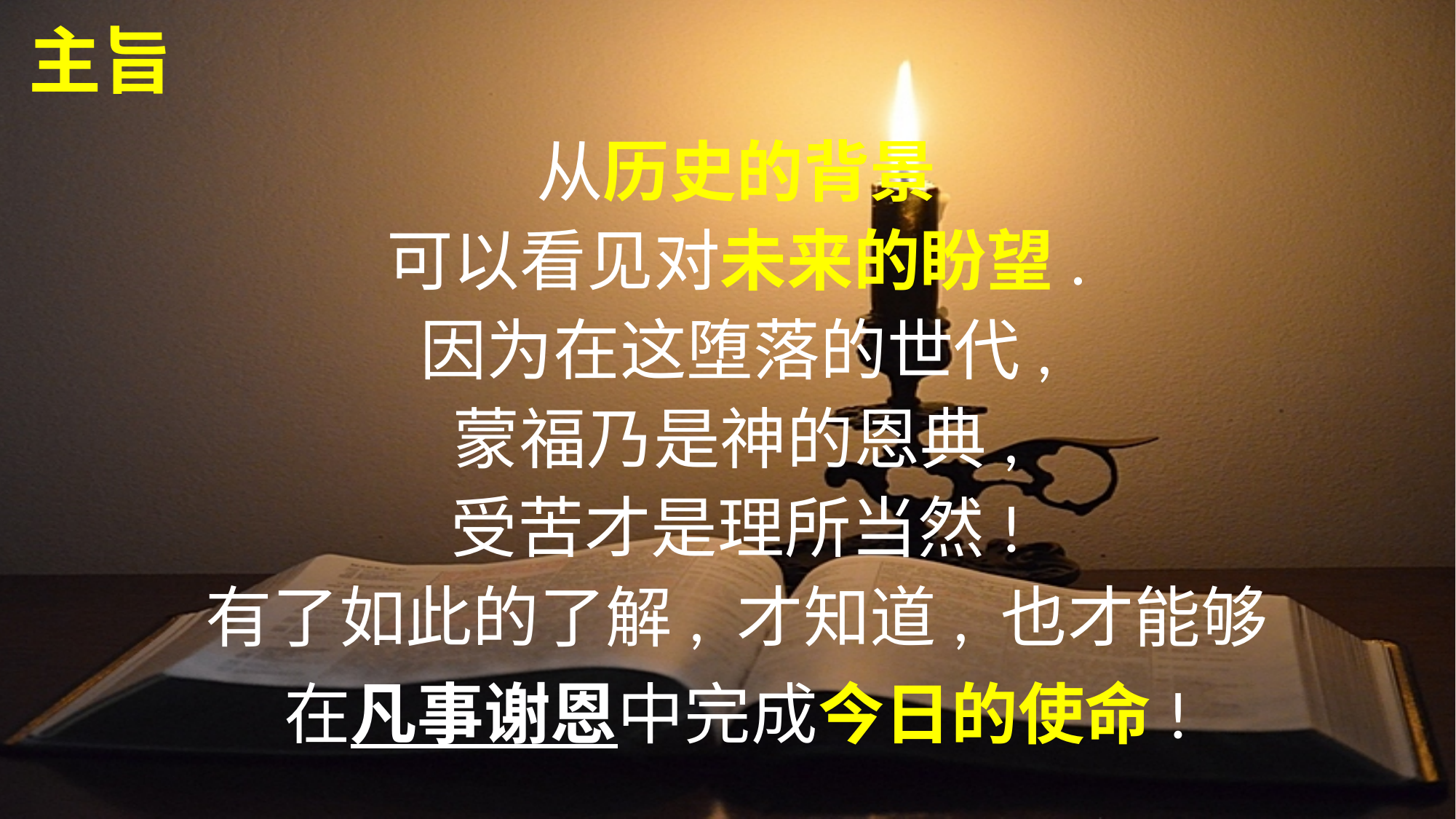

主旨
从历史的背景
可以看见对未来的盼望.
因为在这堕落的世代,
蒙福乃是神的恩典,
受苦才是理所当然!
有了如此的了解, 才知道, 也才能够
在凡事谢恩中完成今日的使命!